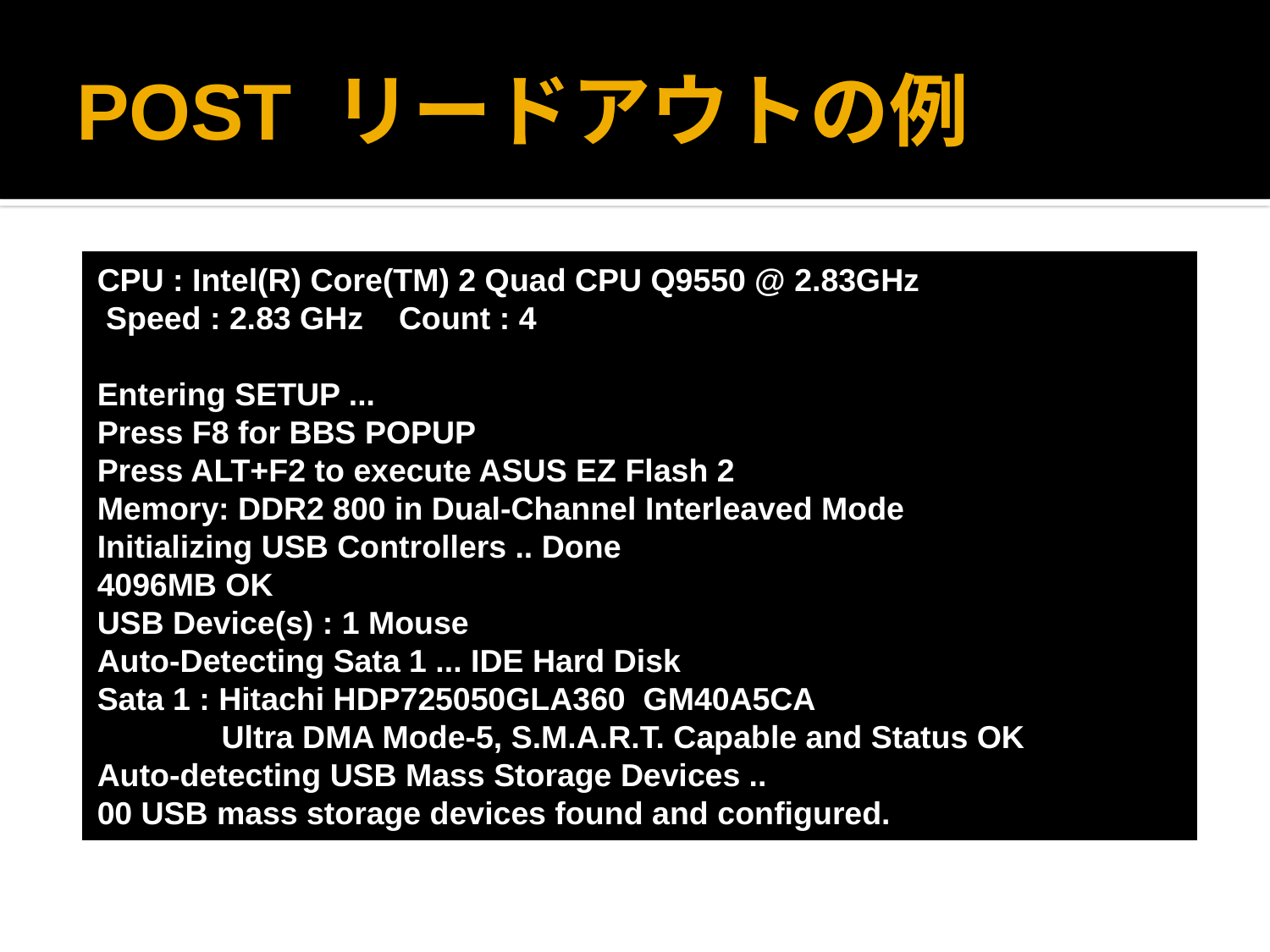

# POST リードアウトの例
CPU : Intel(R) Core(TM) 2 Quad CPU Q9550 @ 2.83GHz
 Speed : 2.83 GHz    Count : 4

Entering SETUP ...
Press F8 for BBS POPUP
Press ALT+F2 to execute ASUS EZ Flash 2
Memory: DDR2 800 in Dual-Channel Interleaved Mode
Initializing USB Controllers .. Done
4096MB OK
USB Device(s) : 1 Mouse
Auto-Detecting Sata 1 ... IDE Hard Disk
Sata 1 : Hitachi HDP725050GLA360  GM40A5CA
              Ultra DMA Mode-5, S.M.A.R.T. Capable and Status OK
Auto-detecting USB Mass Storage Devices ..
00 USB mass storage devices found and configured.